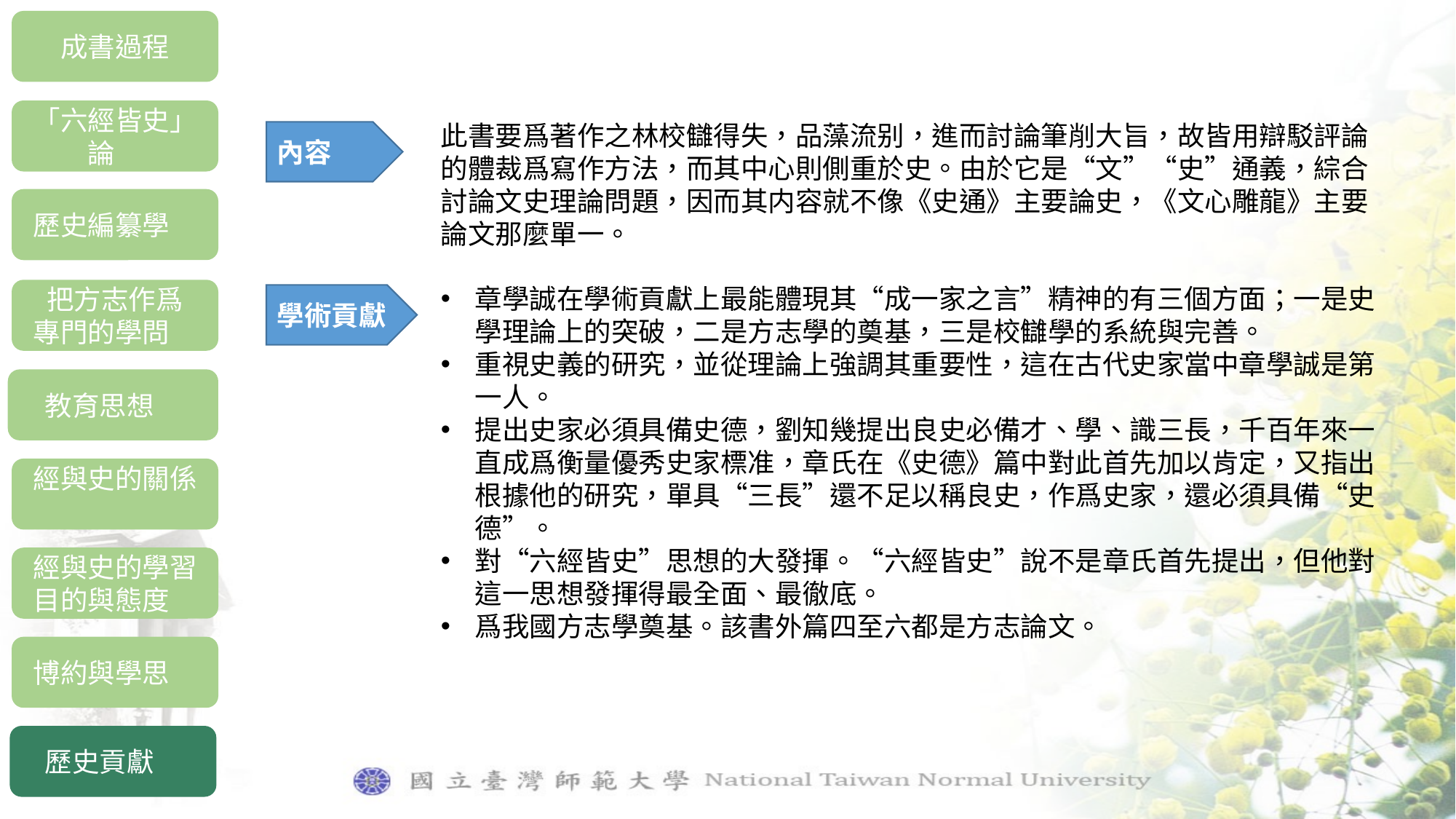

成書過程
「六經皆史」論
歷史編纂學
把方志作爲
專門的學問
教育思想
經與史的關係
經與史的學習目的與態度
博約與學思
歷史貢獻
此書要爲著作之林校讎得失，品藻流别，進而討論筆削大旨，故皆用辯駁評論的體裁爲寫作方法，而其中心則側重於史。由於它是“文”“史”通義，綜合討論文史理論問題，因而其内容就不像《史通》主要論史，《文心雕龍》主要論文那麼單一。
內容
章學誠在學術貢獻上最能體現其“成一家之言”精神的有三個方面；一是史學理論上的突破，二是方志學的奠基，三是校讎學的系統與完善。
重視史義的研究，並從理論上強調其重要性，這在古代史家當中章學誠是第一人。
提出史家必須具備史德，劉知幾提出良史必備才、學、識三長，千百年來一直成爲衡量優秀史家標准，章氏在《史德》篇中對此首先加以肯定，又指出根據他的研究，單具“三長”還不足以稱良史，作爲史家，還必須具備“史德”。
對“六經皆史”思想的大發揮。“六經皆史”說不是章氏首先提出，但他對這一思想發揮得最全面、最徹底。
爲我國方志學奠基。該書外篇四至六都是方志論文。
學術貢獻